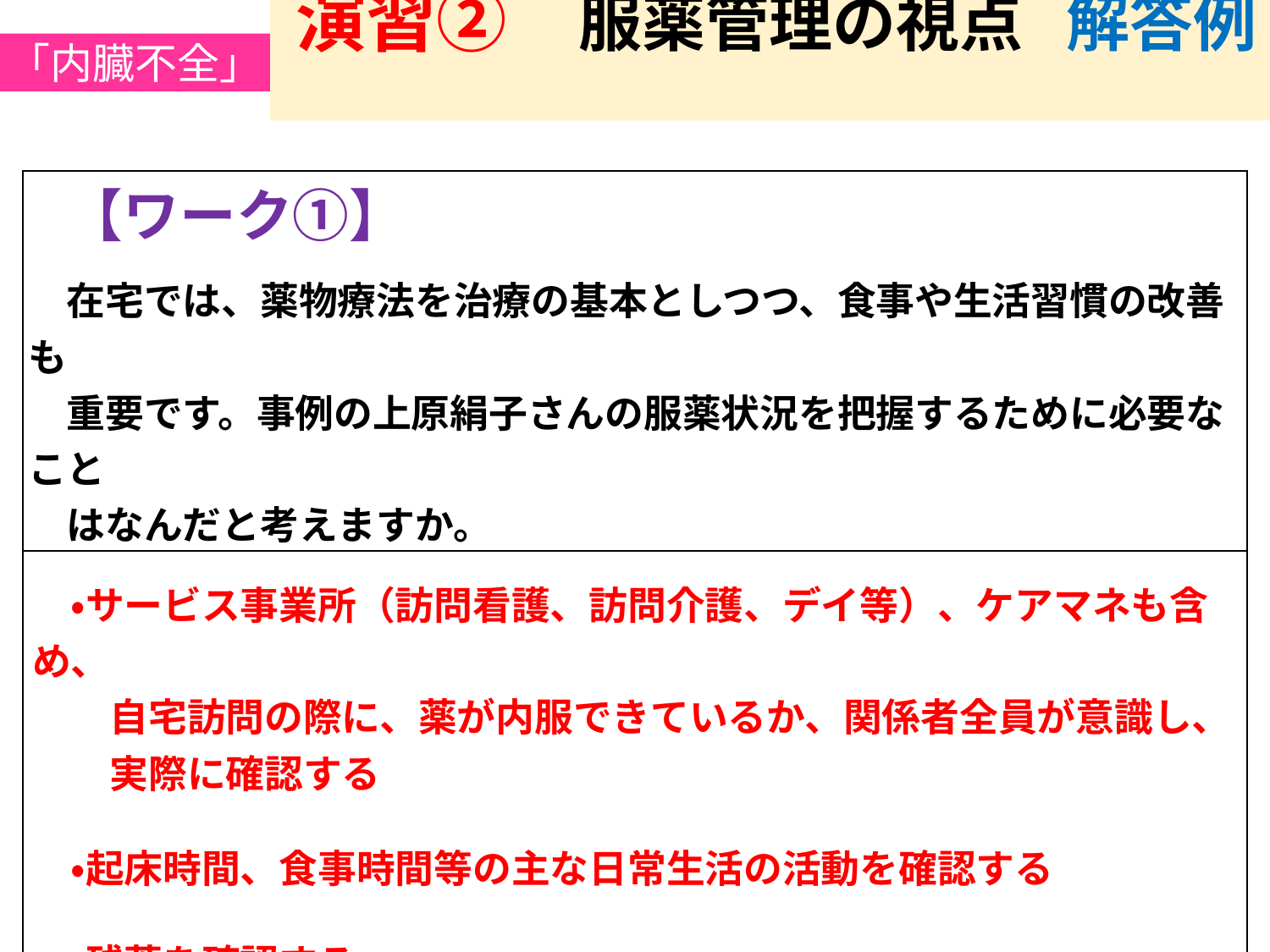

「内臓不全」
演習②　  服薬管理の視点   解答例
| 【ワーク①】   　在宅では、薬物療法を治療の基本としつつ、食事や生活習慣の改善も 　重要です。事例の上原絹子さんの服薬状況を把握するために必要なこと 　はなんだと考えますか。 |
| --- |
| ・サービス事業所（訪問看護、訪問介護、デイ等）、ケアマネも含め、 　　自宅訪問の際に、薬が内服できているか、関係者全員が意識し、 　　実際に確認する   　・起床時間、食事時間等の主な日常生活の活動を確認する   　・残薬を確認する   　・血液データを確認する |